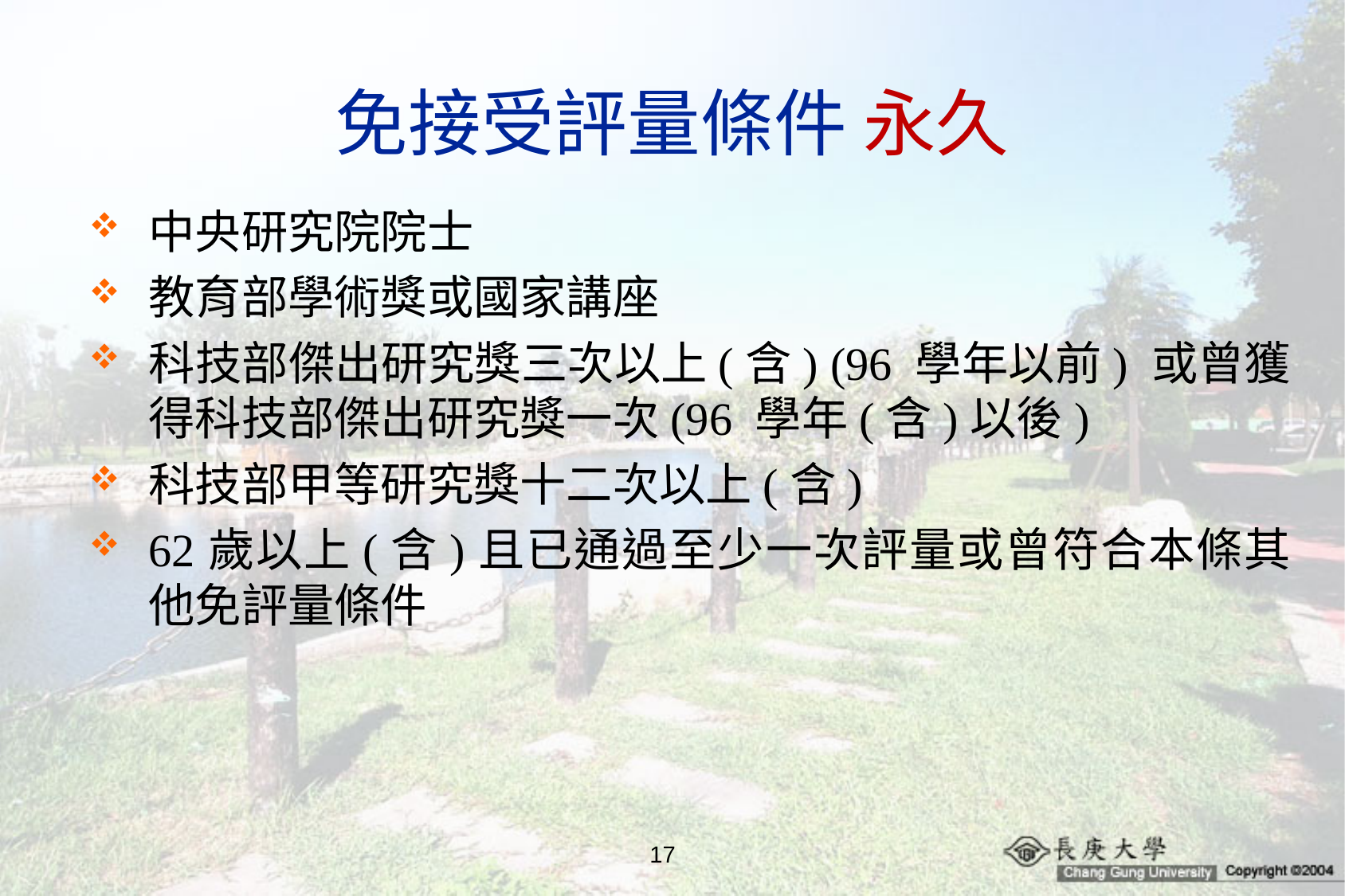

# 免接受評量條件 永久
中央研究院院士
教育部學術獎或國家講座
科技部傑出研究獎三次以上(含) (96 學年以前) 或曾獲得科技部傑出研究獎一次(96 學年(含)以後)
科技部甲等研究獎十二次以上(含)
62歲以上(含)且已通過至少一次評量或曾符合本條其他免評量條件

17